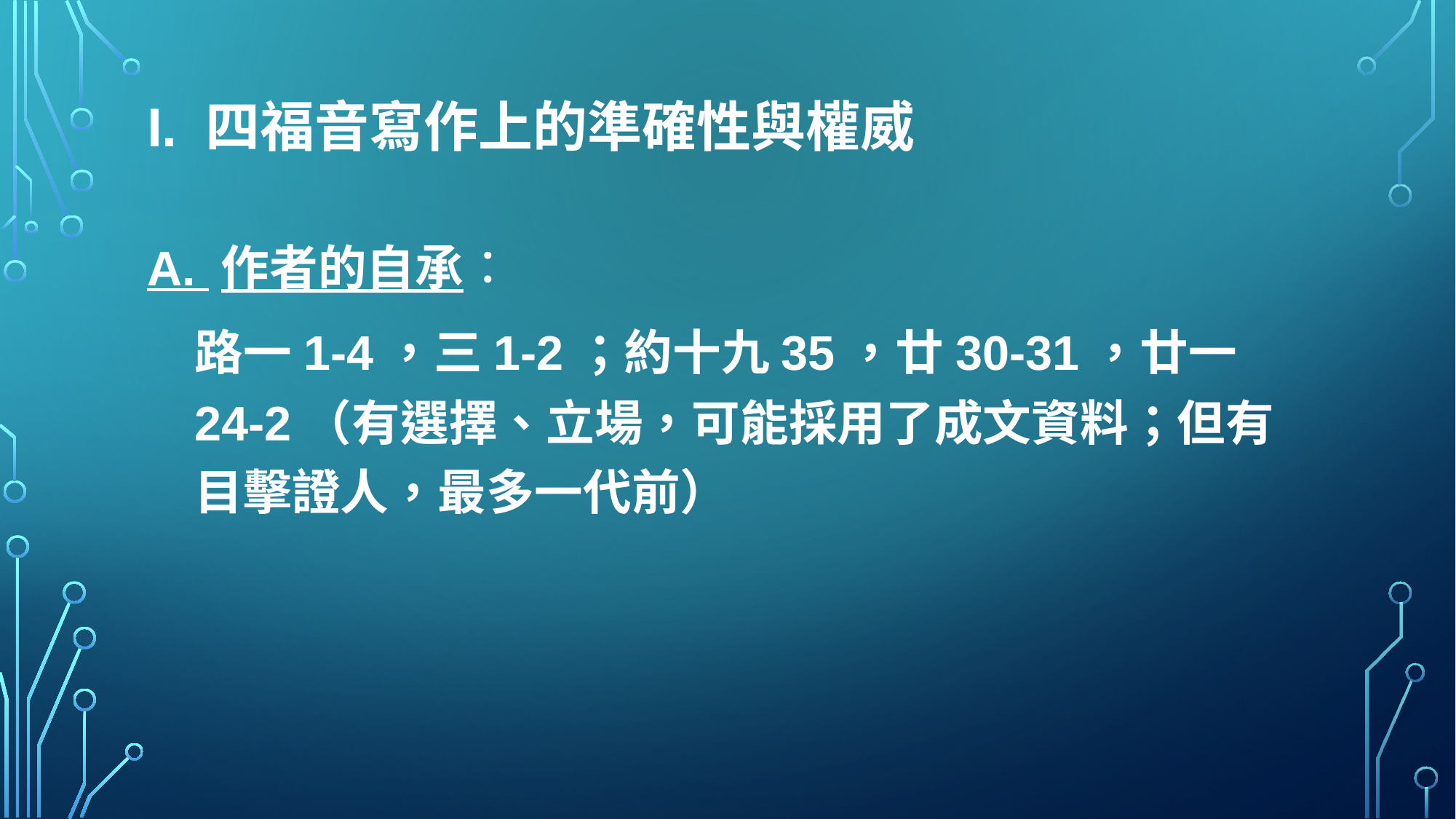

# I. 四福音寫作上的準確性與權威
A. 作者的自承：
路一1-4，三1-2；約十九35，廿30-31，廿一24-2（有選擇、立場，可能採用了成文資料；但有目擊證人，最多一代前）